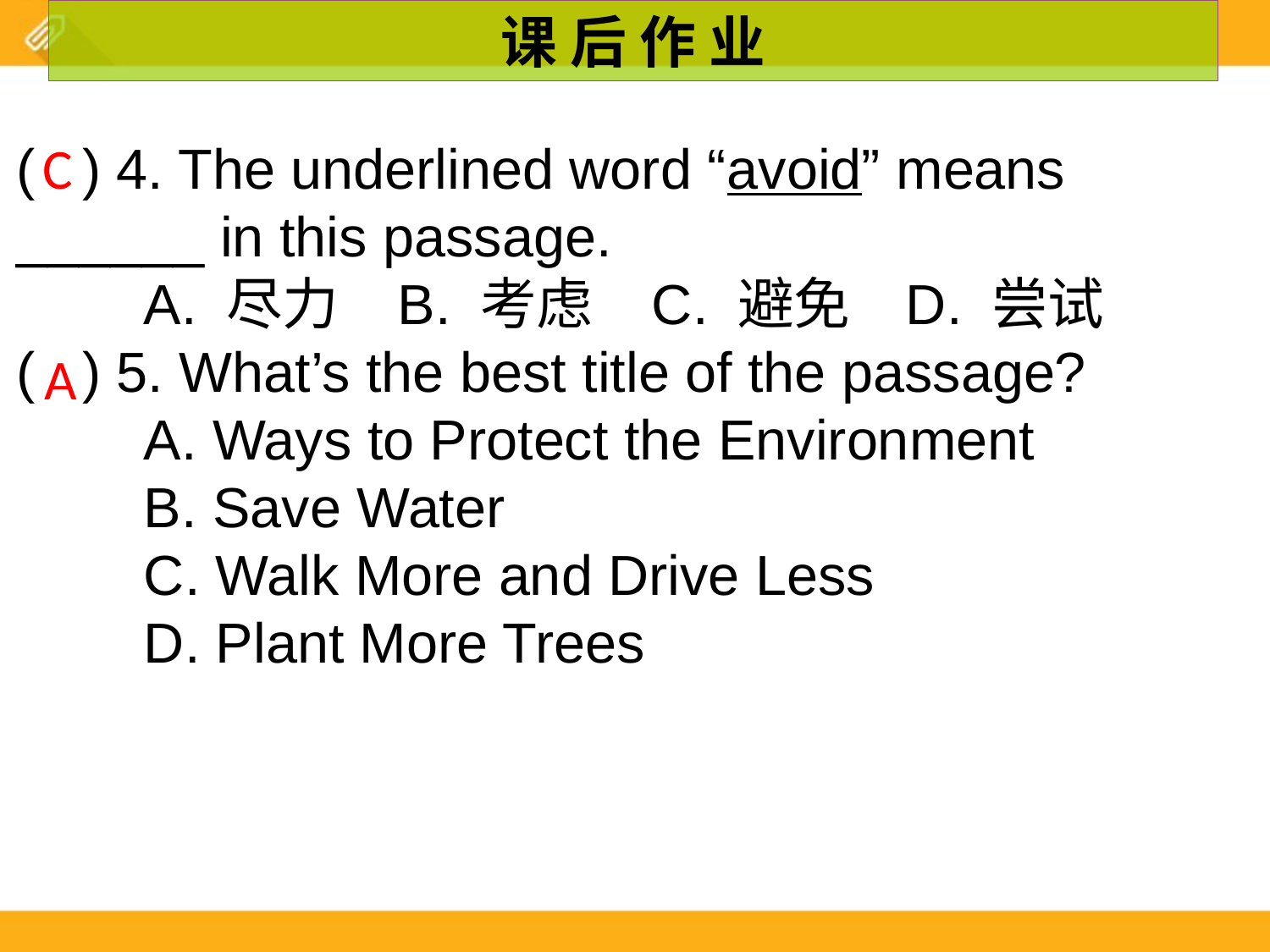

课 后 作 业
C
(   ) 4. The underlined word “avoid” means ______ in this passage.
	A. 尽力	B. 考虑	C. 避免	D. 尝试
(   ) 5. What’s the best title of the passage?
	A. Ways to Protect the Environment
	B. Save Water
 	C. Walk More and Drive Less
	D. Plant More Trees
A